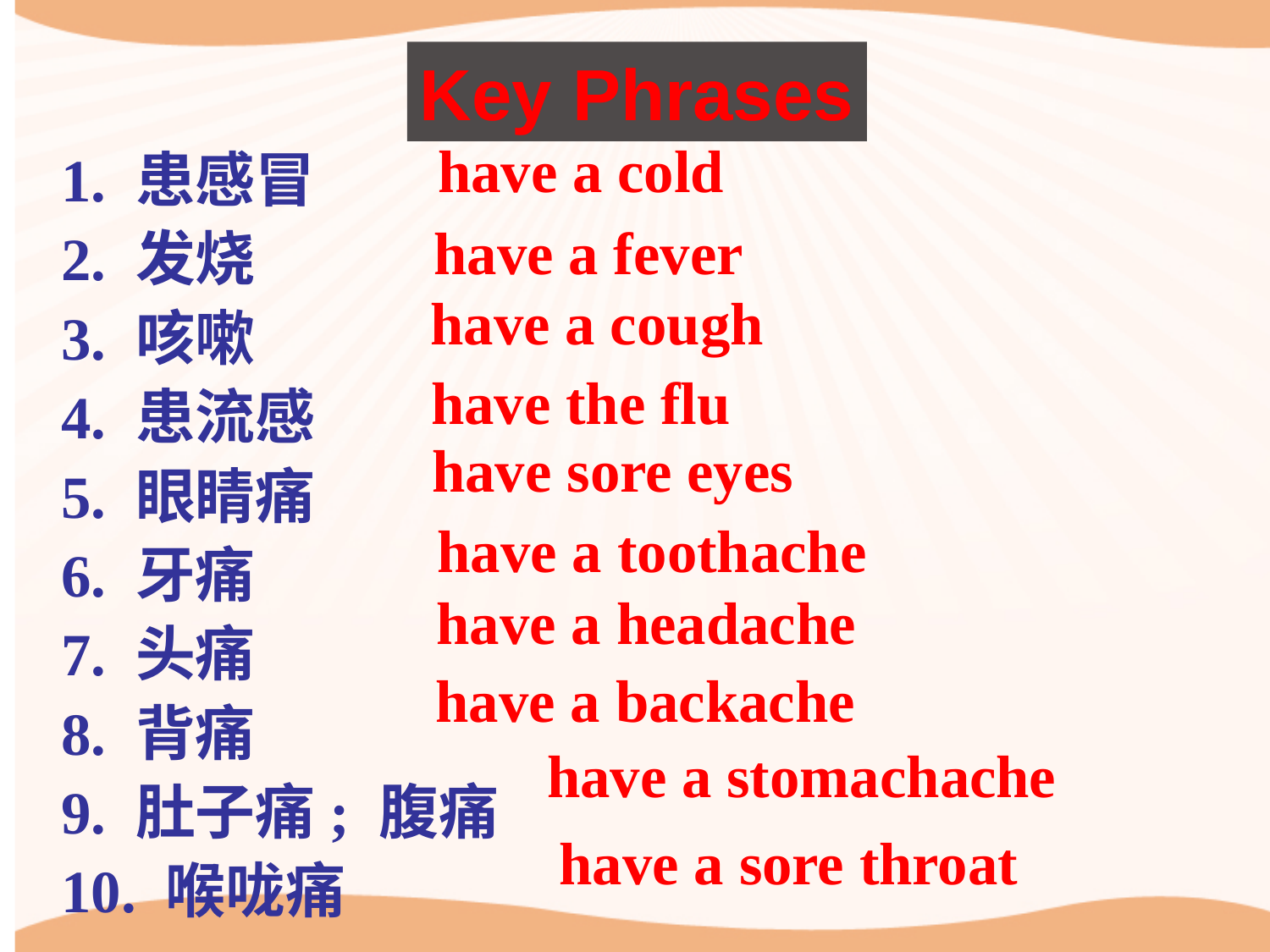

Key Phrases
have a cold
1. 患感冒
2. 发烧
3. 咳嗽
4. 患流感
5. 眼睛痛
6. 牙痛
7. 头痛
8. 背痛
9. 肚子痛; 腹痛
10. 喉咙痛
have a fever
have a cough
have the flu
have sore eyes
have a toothache
have a headache
have a backache
have a stomachache
have a sore throat